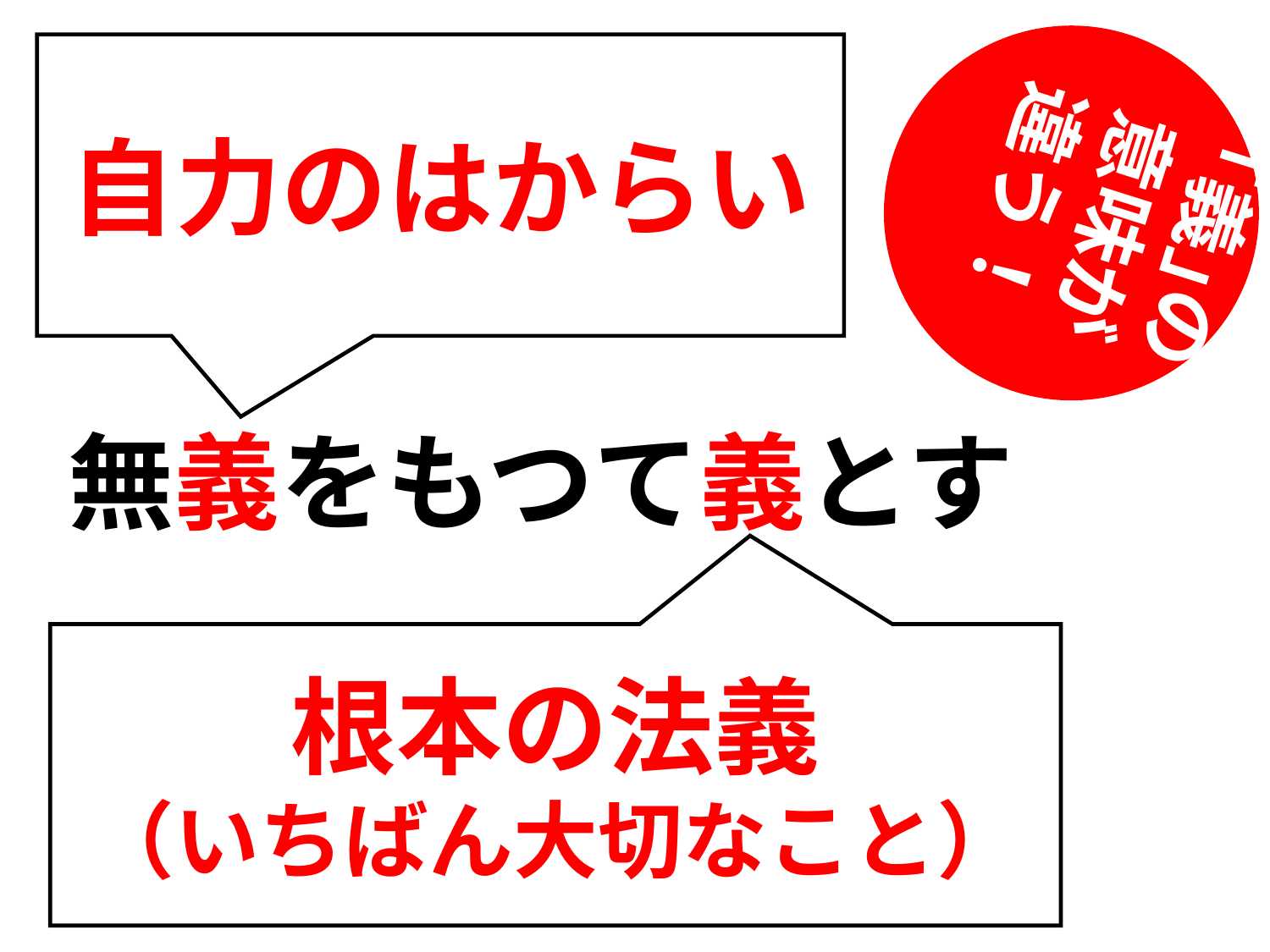

｢義｣の
意味が
違う！
自力のはからい
無義をもつて義とす
根本の法義
（いちばん大切なこと）